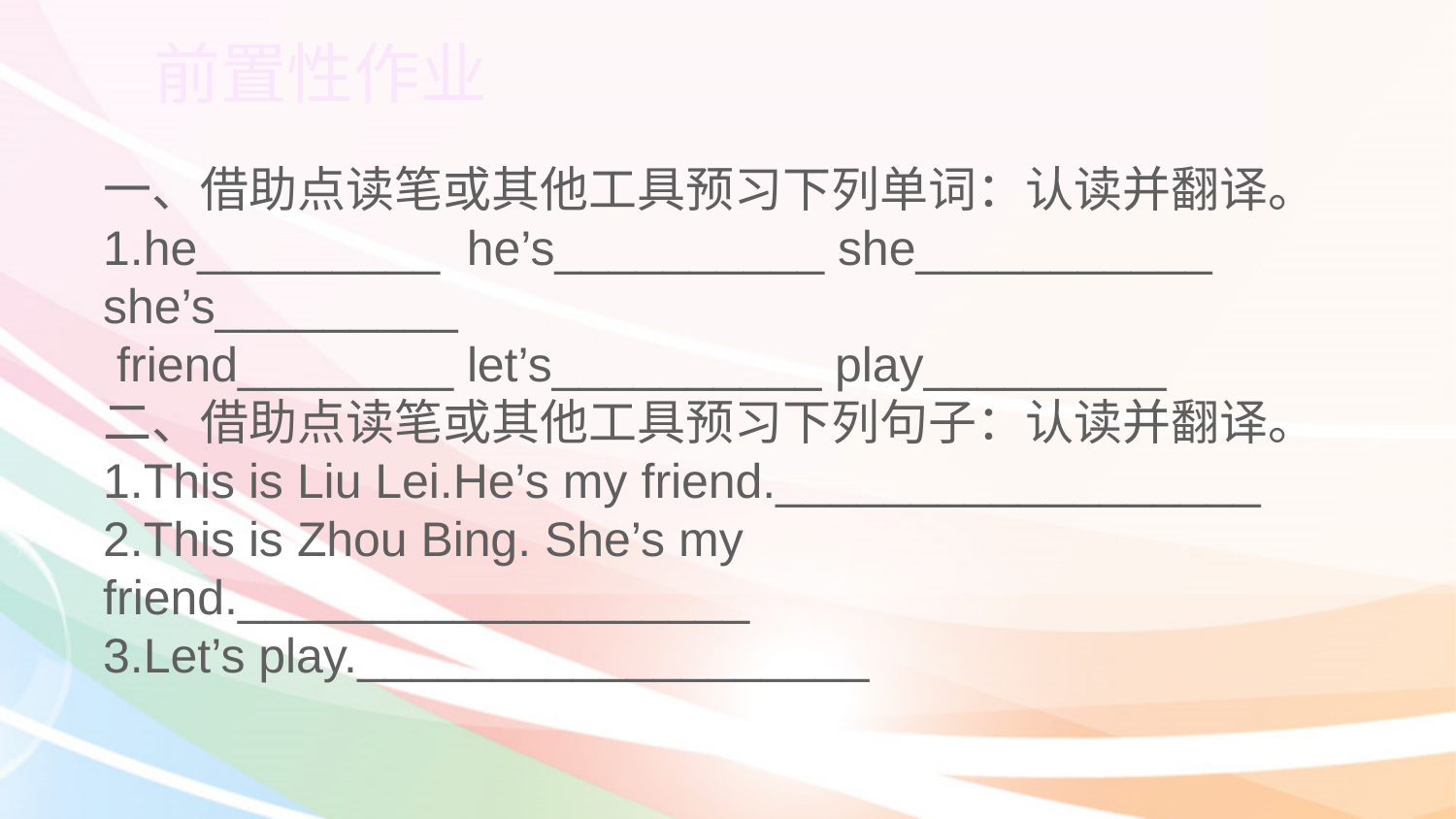

前置性作业
一、借助点读笔或其他工具预习下列单词：认读并翻译。
1.he_________  he’s__________ she___________ she’s_________
 friend________ let’s__________ play_________
二、借助点读笔或其他工具预习下列句子：认读并翻译。
1.This is Liu Lei.He’s my friend.__________________
2.This is Zhou Bing. She’s my friend.___________________
3.Let’s play.___________________